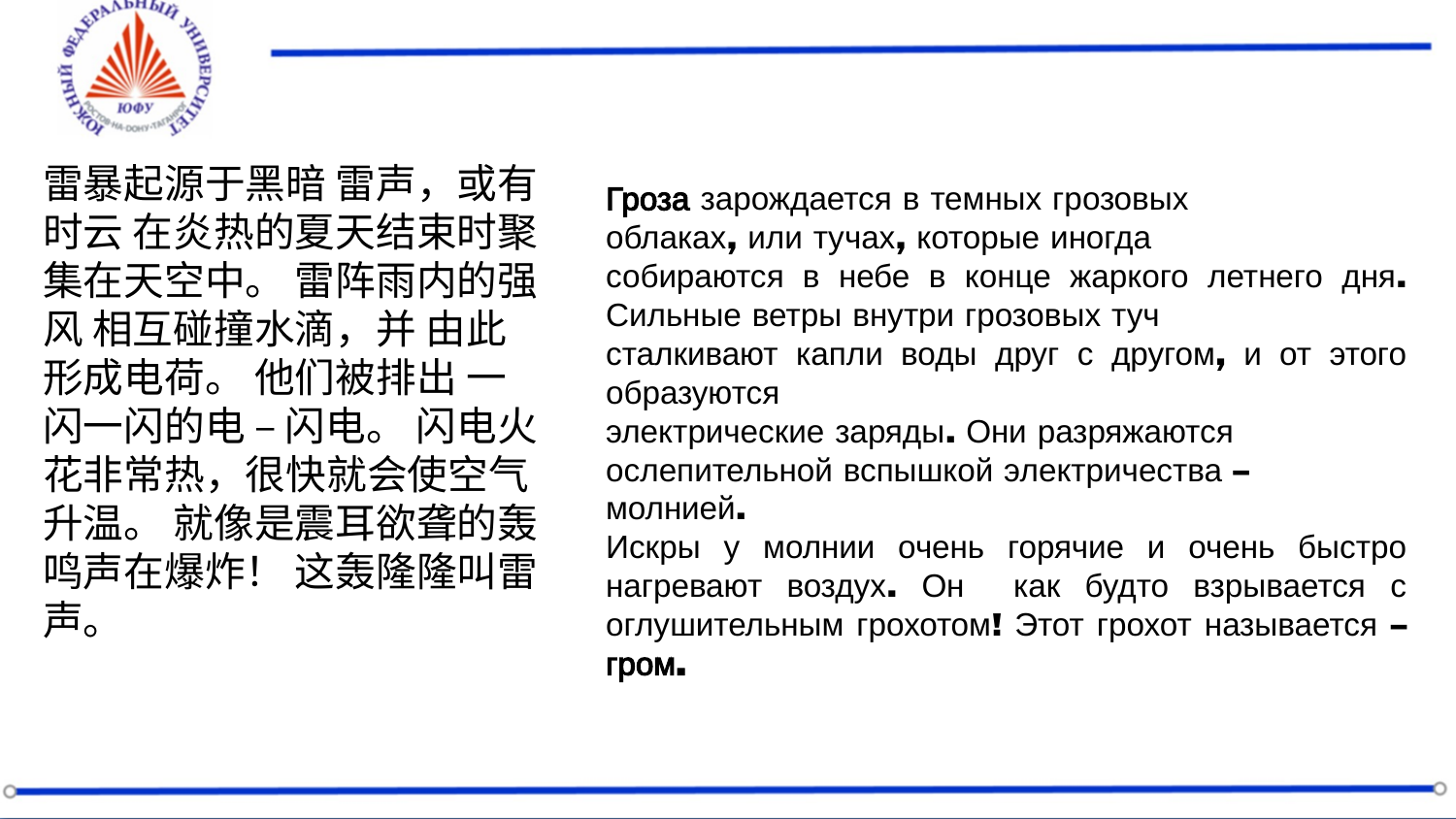

Гроза зарождается в темных грозовых
облаках, или тучах, которые иногда
собираются в небе в конце жаркого летнего дня. Сильные ветры внутри грозовых туч
сталкивают капли воды друг с другом, и от этого образуются
электрические заряды. Они разряжаются
ослепительной вспышкой электричества –
молнией.
Искры у молнии очень горячие и очень быстро нагревают воздух. Он  как будто взрывается с оглушительным грохотом! Этот грохот называется – гром.
雷暴起源于黑暗 雷声，或有时云 在炎热的夏天结束时聚集在天空中。 雷阵雨内的强风 相互碰撞水滴，并 由此形成电荷。 他们被排出 一闪一闪的电 – 闪电。 闪电火花非常热，很快就会使空气升温。 就像是震耳欲聋的轰鸣声在爆炸！ 这轰隆隆叫雷声。